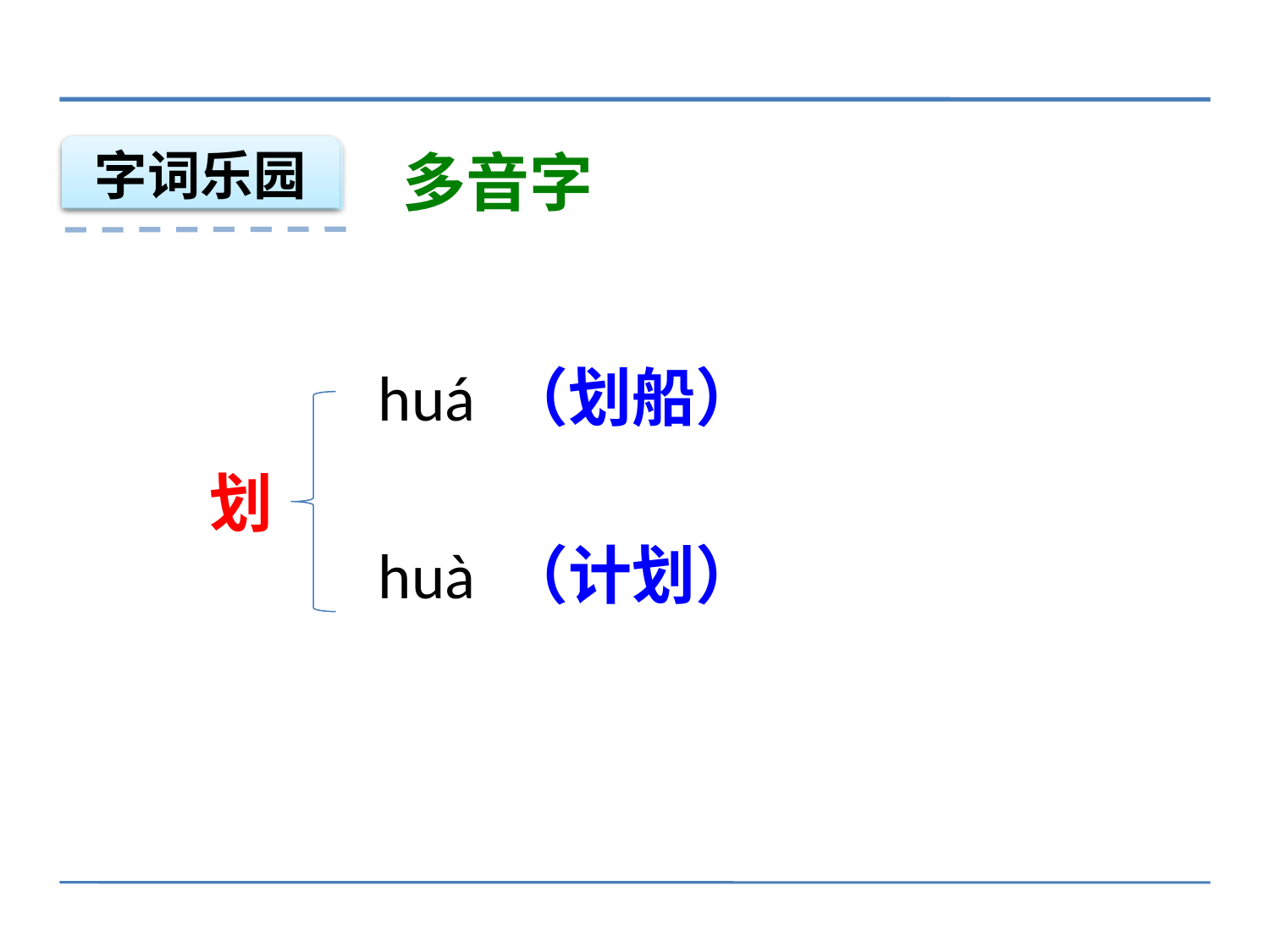

字词乐园
多音字

huá （划船）

huà （计划）

划